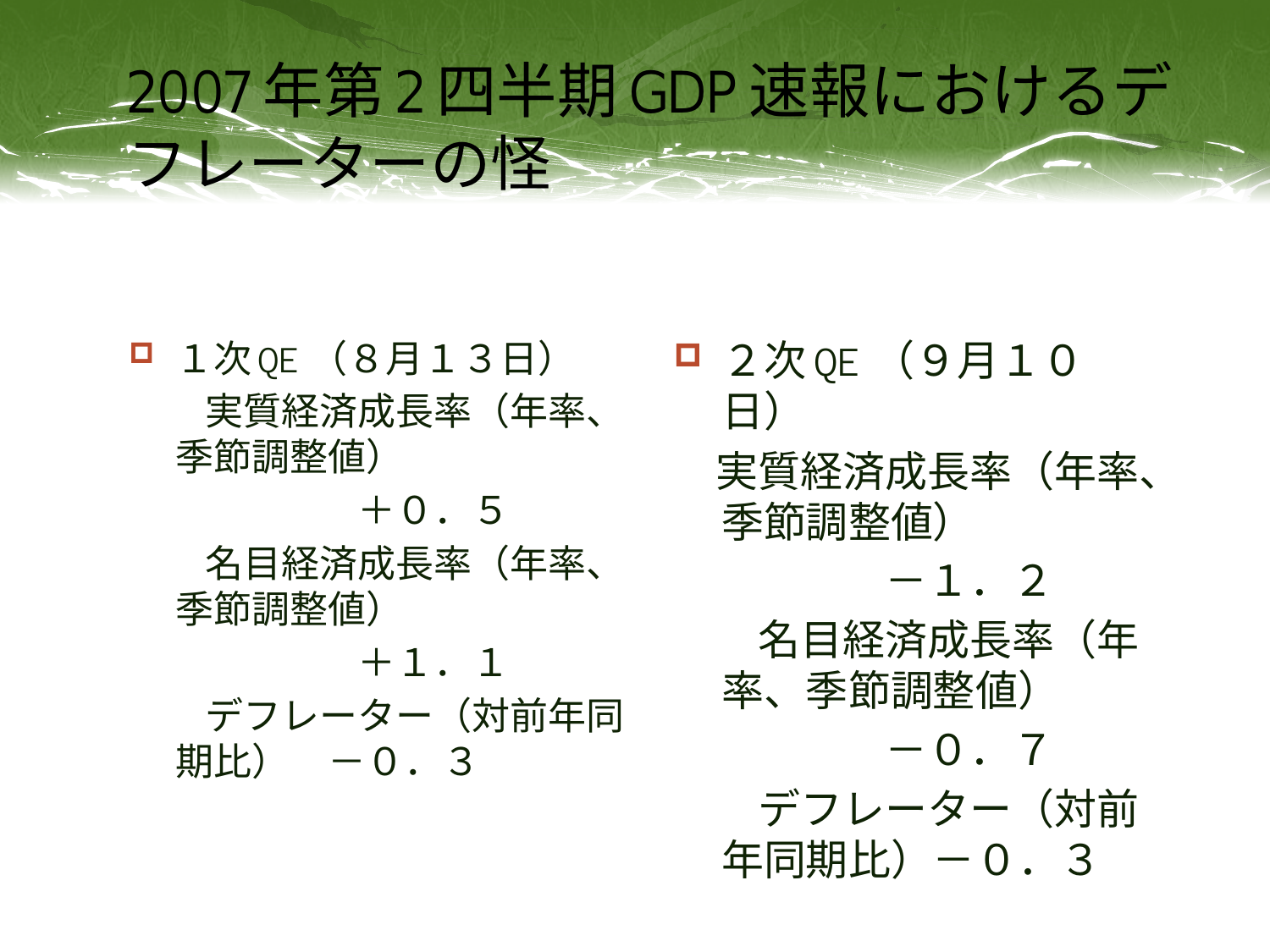

# 2007年第2四半期GDP速報におけるデフレーターの怪
１次QE（８月１３日）
　　実質経済成長率（年率、季節調整値）
　　　　　　＋０．５
　　名目経済成長率（年率、季節調整値）
　　　　　　＋１．１
　　デフレーター（対前年同期比）　－０．３

２次QE（９月１０日）
　実質経済成長率（年率、季節調整値）
　　　　　－１．２
　　名目経済成長率（年率、季節調整値）
　　　　　－０．７
　　デフレーター（対前年同期比）－０．３